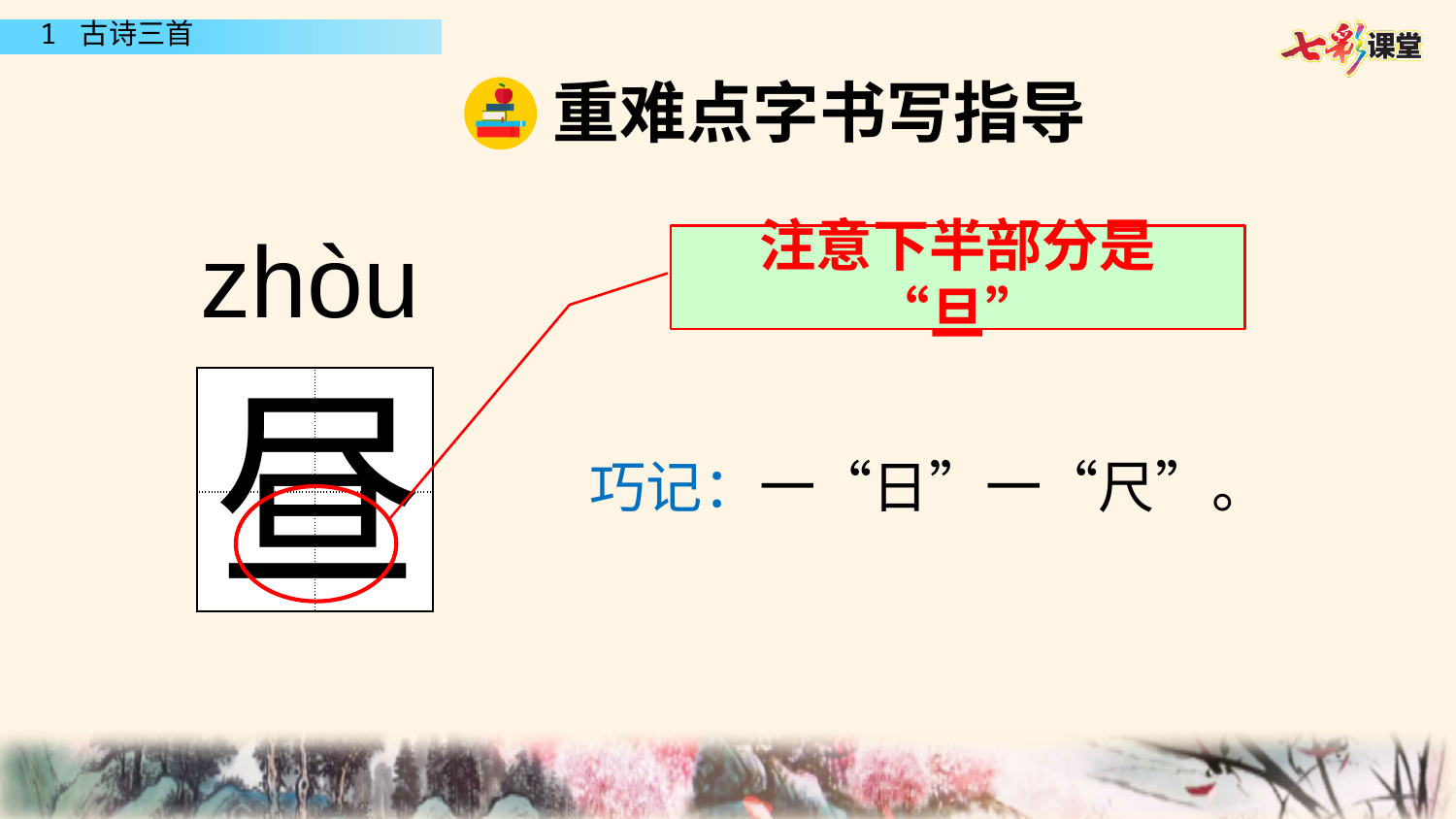

重难点字书写指导

zhòu
注意下半部分是“旦”
昼
|  |  |
| --- | --- |
|  |  |
巧记：一“日”一“尺”。